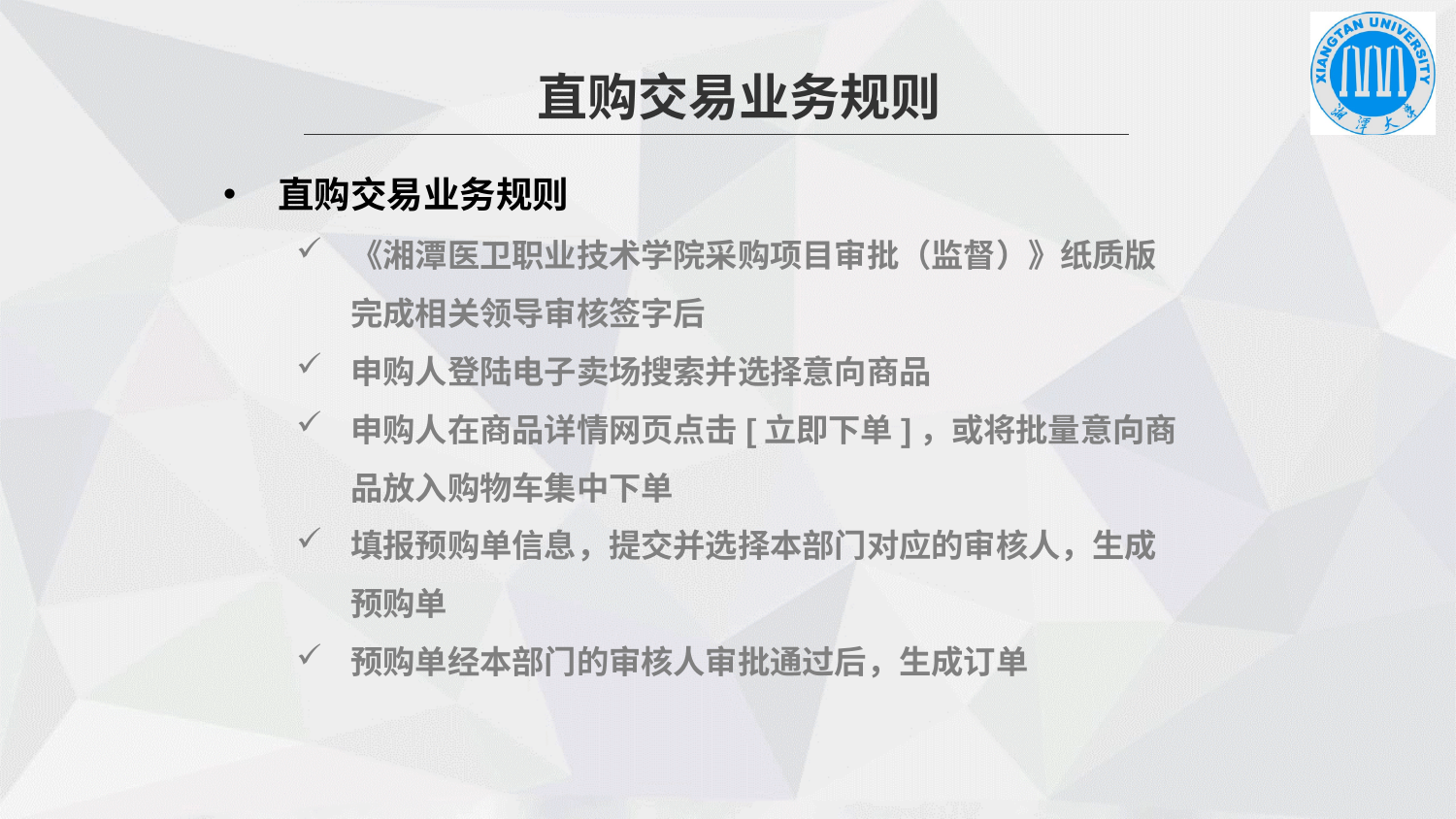

直购交易业务规则
直购交易业务规则
《湘潭医卫职业技术学院采购项目审批（监督）》纸质版完成相关领导审核签字后
申购人登陆电子卖场搜索并选择意向商品
申购人在商品详情网页点击[立即下单]，或将批量意向商品放入购物车集中下单
填报预购单信息，提交并选择本部门对应的审核人，生成预购单
预购单经本部门的审核人审批通过后，生成订单